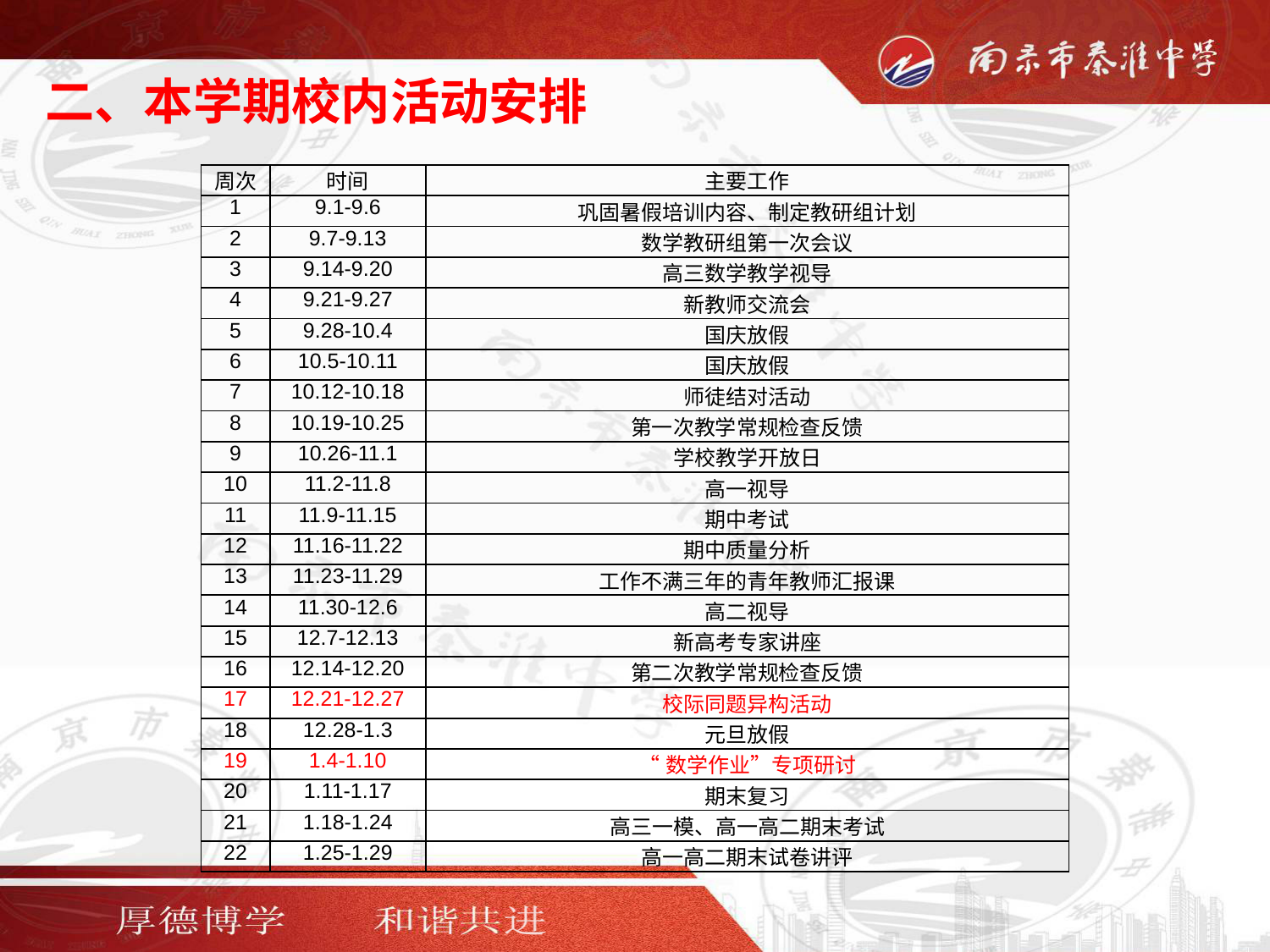

# 二、本学期校内活动安排
| 周次 | 时间 | 主要工作 |
| --- | --- | --- |
| 1 | 9.1-9.6 | 巩固暑假培训内容、制定教研组计划 |
| 2 | 9.7-9.13 | 数学教研组第一次会议 |
| 3 | 9.14-9.20 | 高三数学教学视导 |
| 4 | 9.21-9.27 | 新教师交流会 |
| 5 | 9.28-10.4 | 国庆放假 |
| 6 | 10.5-10.11 | 国庆放假 |
| 7 | 10.12-10.18 | 师徒结对活动 |
| 8 | 10.19-10.25 | 第一次教学常规检查反馈 |
| 9 | 10.26-11.1 | 学校教学开放日 |
| 10 | 11.2-11.8 | 高一视导 |
| 11 | 11.9-11.15 | 期中考试 |
| 12 | 11.16-11.22 | 期中质量分析 |
| 13 | 11.23-11.29 | 工作不满三年的青年教师汇报课 |
| 14 | 11.30-12.6 | 高二视导 |
| 15 | 12.7-12.13 | 新高考专家讲座 |
| 16 | 12.14-12.20 | 第二次教学常规检查反馈 |
| 17 | 12.21-12.27 | 校际同题异构活动 |
| 18 | 12.28-1.3 | 元旦放假 |
| 19 | 1.4-1.10 | “数学作业”专项研讨 |
| 20 | 1.11-1.17 | 期末复习 |
| 21 | 1.18-1.24 | 高三一模、高一高二期末考试 |
| 22 | 1.25-1.29 | 高一高二期末试卷讲评 |